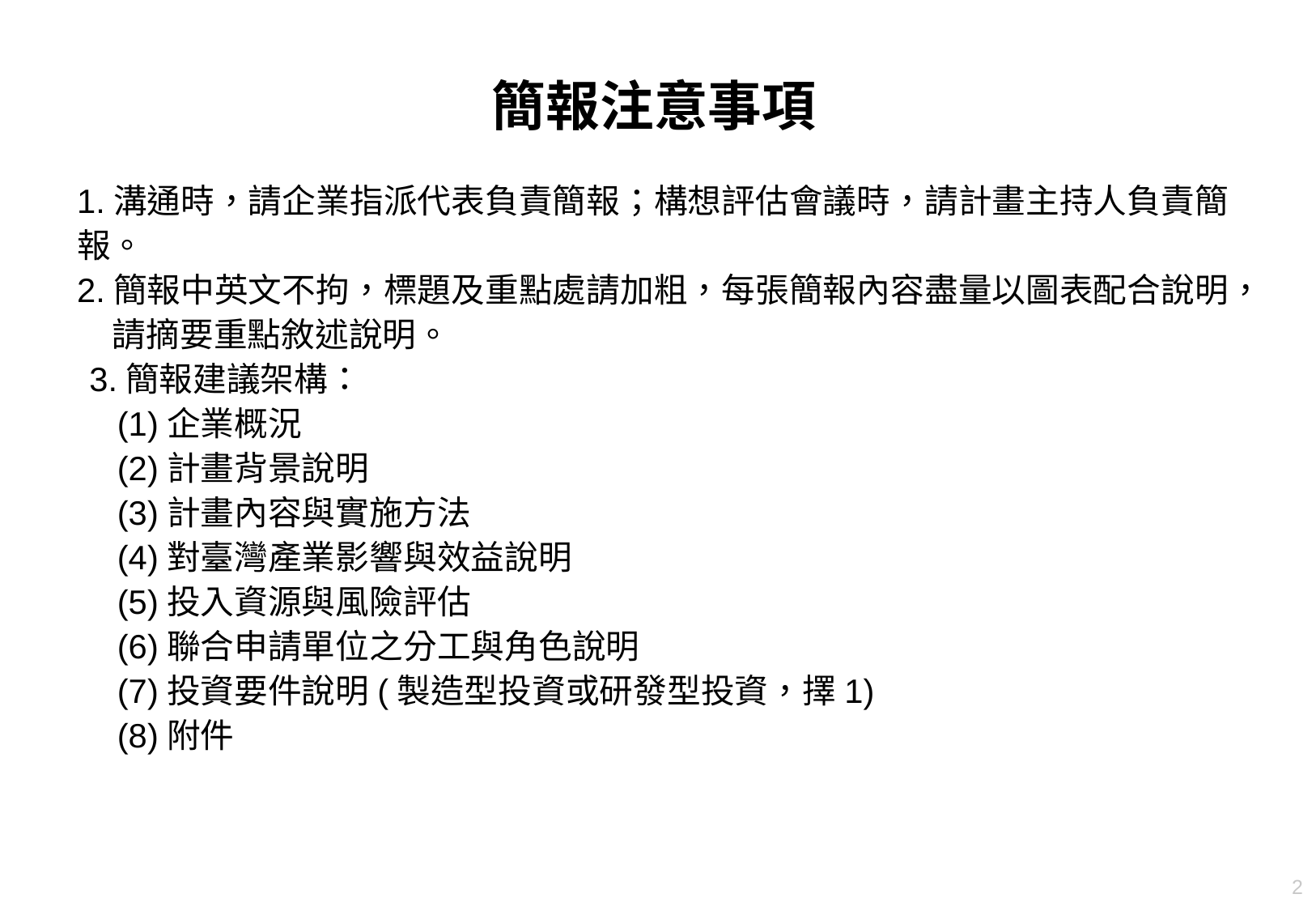

# 簡報注意事項
1.溝通時，請企業指派代表負責簡報；構想評估會議時，請計畫主持人負責簡報。
2.簡報中英文不拘，標題及重點處請加粗，每張簡報內容盡量以圖表配合說明，
  請摘要重點敘述說明。
3.簡報建議架構：
   (1)企業概況
   (2)計畫背景說明
   (3)計畫內容與實施方法
   (4)對臺灣產業影響與效益說明
   (5)投入資源與風險評估
   (6)聯合申請單位之分工與角色說明
   (7)投資要件說明(製造型投資或研發型投資，擇1)
   (8)附件
2